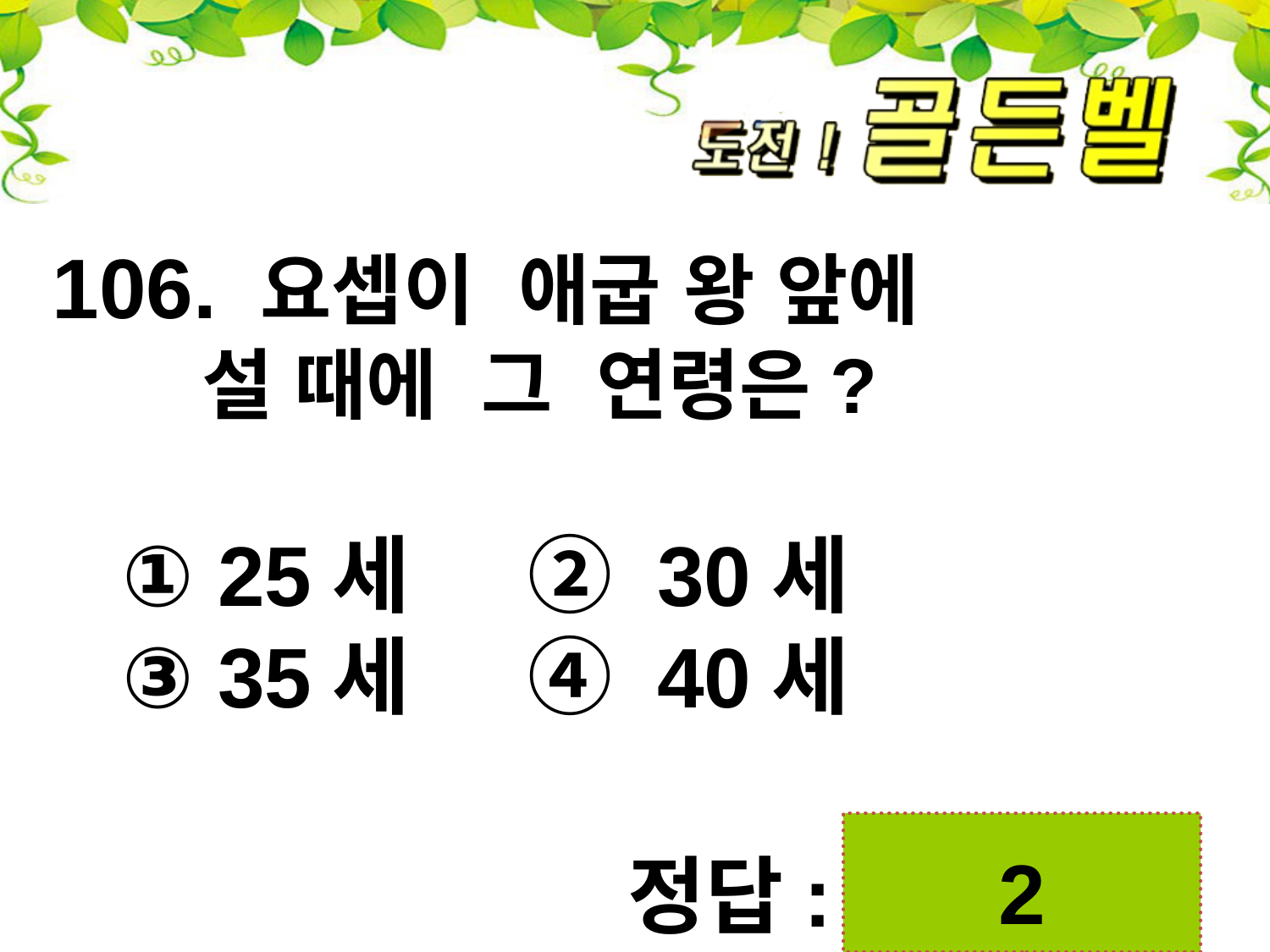

106. 요셉이  애굽 왕 앞에
      설 때에  그  연령은?

   ① 25세     ② 30세
   ③ 35세     ④ 40세
 2
정답: